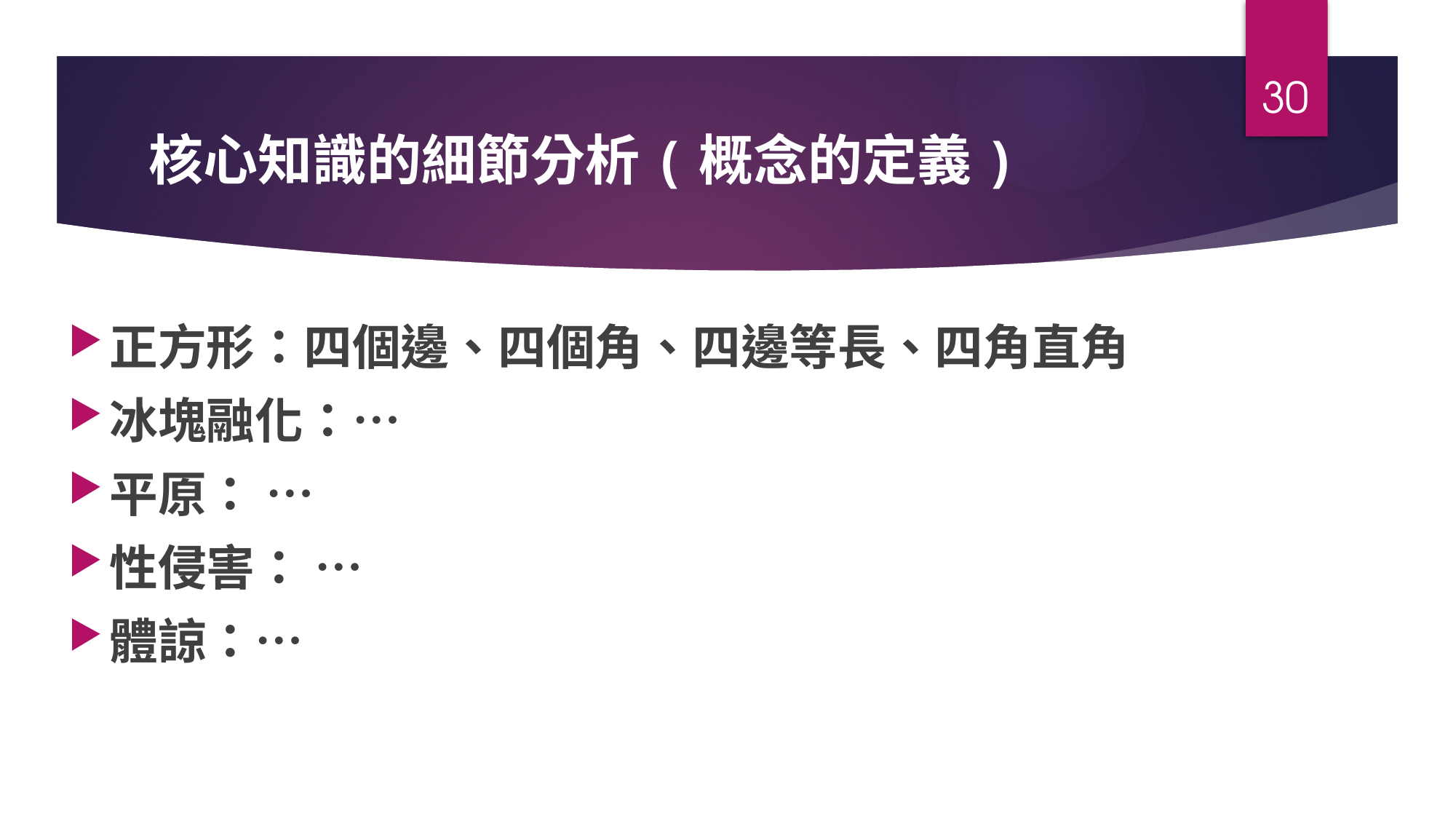

30
# 核心知識的細節分析(概念的定義)
正方形：四個邊、四個角、四邊等長、四角直角
冰塊融化：…
平原： …
性侵害： …
體諒：…